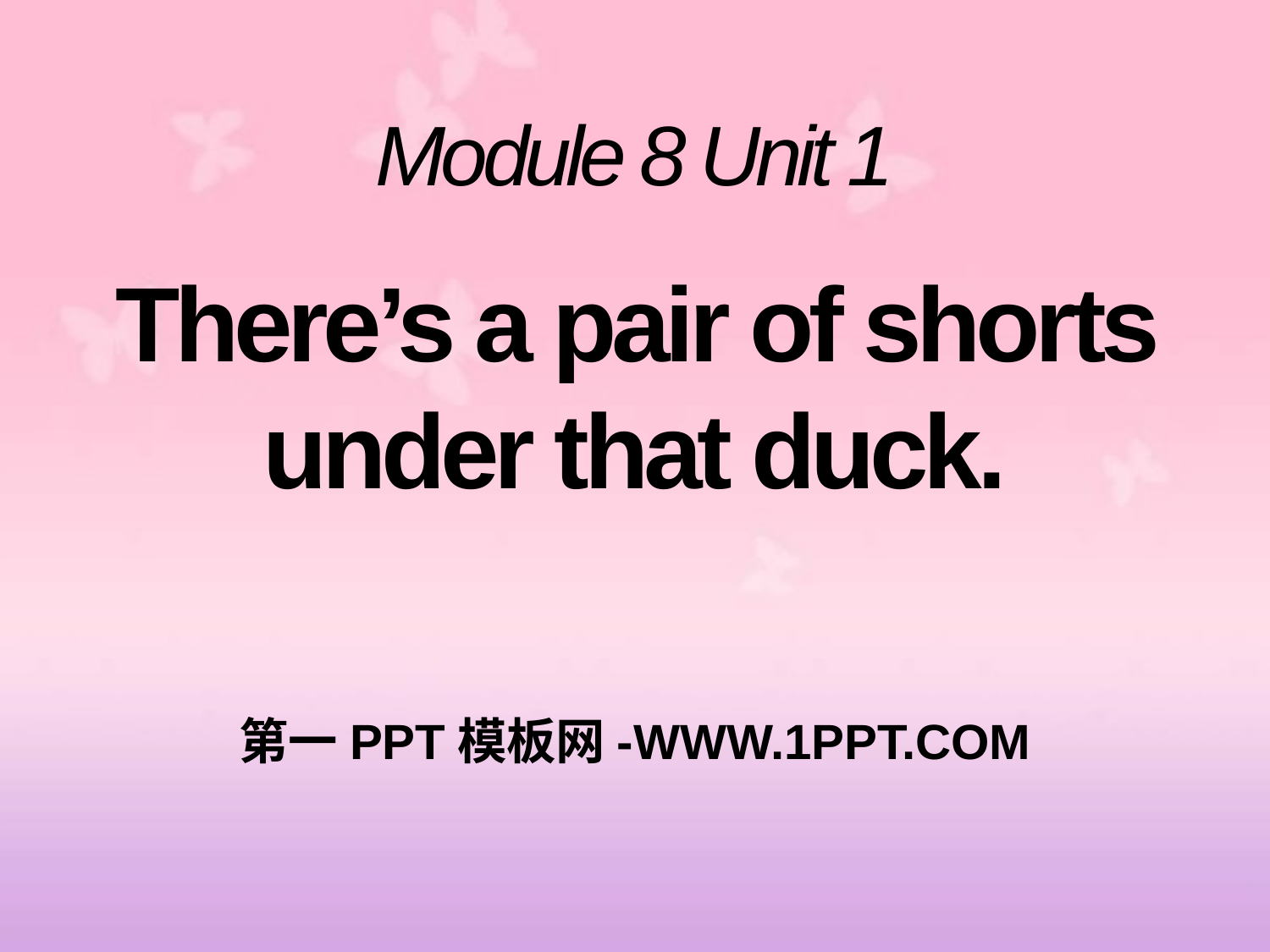

Module 8 Unit 1
There’s a pair of shorts under that duck.
第一PPT模板网-WWW.1PPT.COM